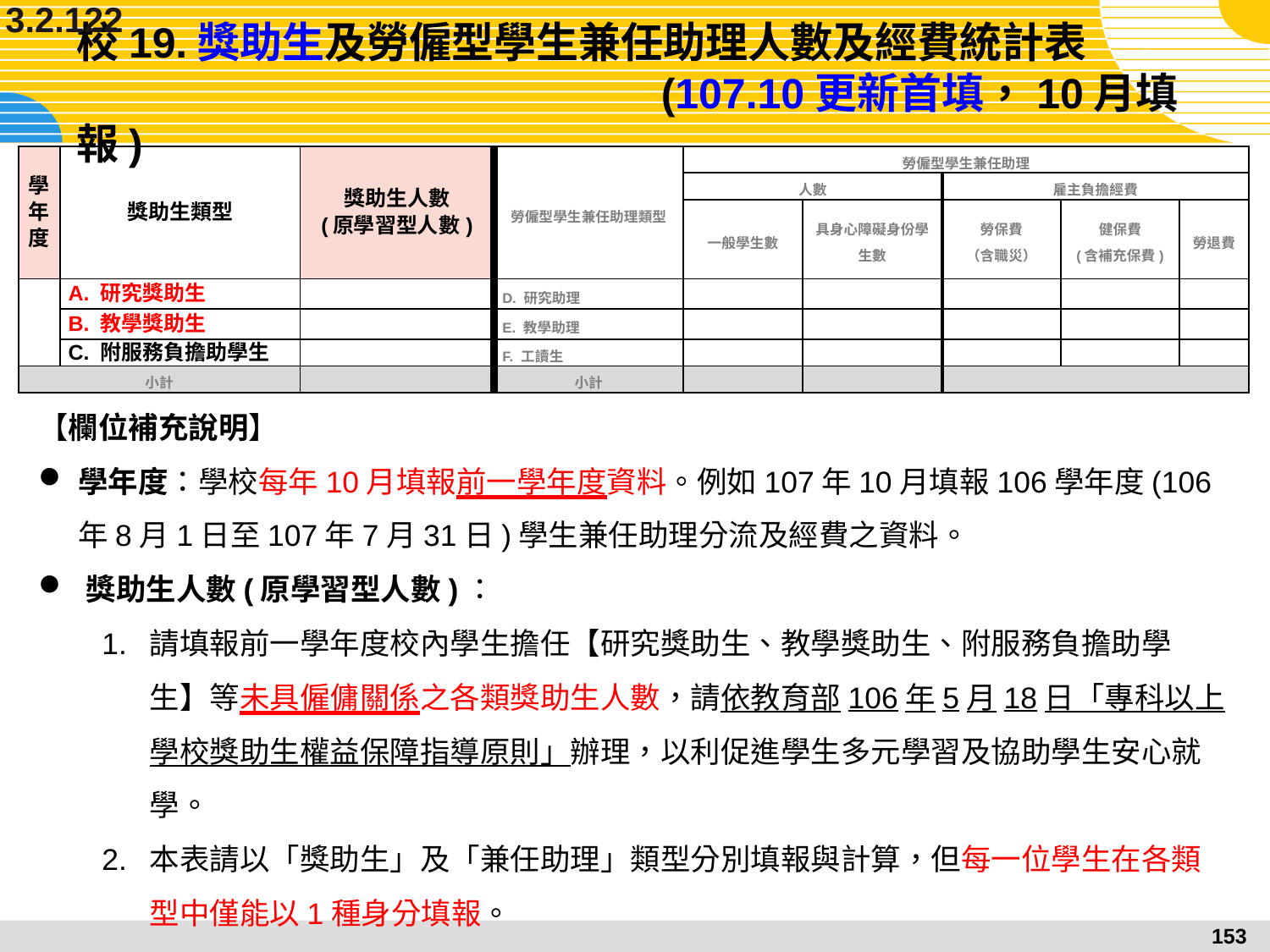

3.2.122
# 校19.獎助生及勞僱型學生兼任助理人數及經費統計表					       (107.10更新首填，10月填報)
| 學年度 | 獎助生類型 | 獎助生人數 (原學習型人數) | 勞僱型學生兼任助理類型 | 勞僱型學生兼任助理 |  |  |  |  |
| --- | --- | --- | --- | --- | --- | --- | --- | --- |
|  |  |  |  | 人數 |  | 雇主負擔經費 |  |  |
|  |  |  |  | 一般學生數 | 具身心障礙身份學生數 | 勞保費 （含職災） | 健保費 (含補充保費) | 勞退費 |
|  | A. 研究獎助生 |  | D. 研究助理 |  |  |  |  |  |
|  | B. 教學獎助生 |  | E. 教學助理 |  |  |  |  |  |
|  | C. 附服務負擔助學生 |  | F. 工讀生 |  |  |  |  |  |
| 小計 |  |  | 小計 |  |  |  |  |  |
【欄位補充說明】
學年度：學校每年10月填報前一學年度資料。例如107年10月填報106學年度(106年8月1日至107年7月31日)學生兼任助理分流及經費之資料。
獎助生人數(原學習型人數)：
請填報前一學年度校內學生擔任【研究獎助生、教學獎助生、附服務負擔助學生】等未具僱傭關係之各類獎助生人數，請依教育部106年5月18日「專科以上學校獎助生權益保障指導原則」辦理，以利促進學生多元學習及協助學生安心就學。
本表請以「獎助生」及「兼任助理」類型分別填報與計算，但每一位學生在各類型中僅能以1種身分填報。